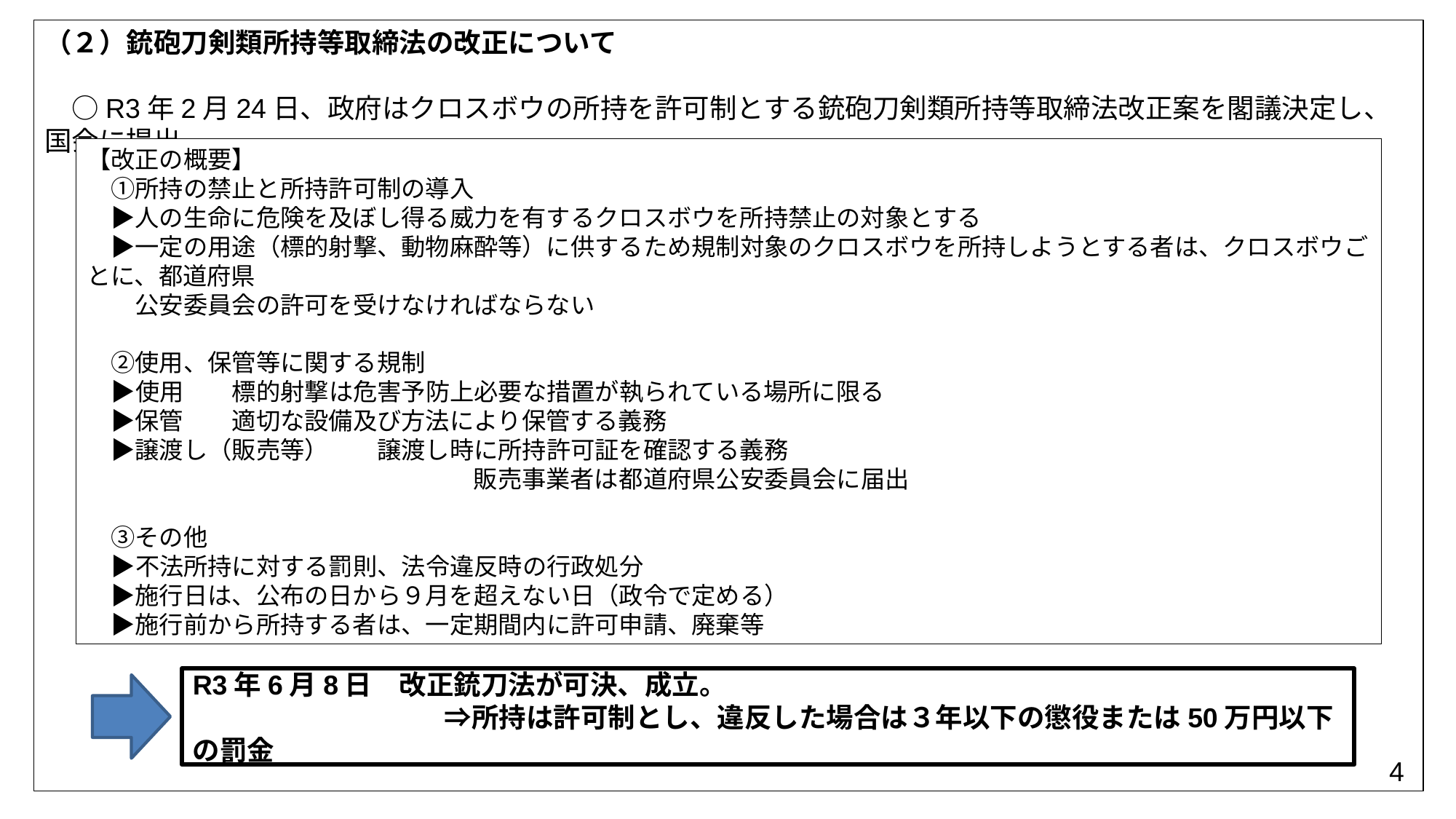

（２）銃砲刀剣類所持等取締法の改正について

　○R3年2月24日、政府はクロスボウの所持を許可制とする銃砲刀剣類所持等取締法改正案を閣議決定し、国会に提出。

【改正の概要】
　①所持の禁止と所持許可制の導入
　▶人の生命に危険を及ぼし得る威力を有するクロスボウを所持禁止の対象とする
　▶一定の用途（標的射撃、動物麻酔等）に供するため規制対象のクロスボウを所持しようとする者は、クロスボウごとに、都道府県
　　公安委員会の許可を受けなければならない

　②使用、保管等に関する規制
　▶使用　　標的射撃は危害予防上必要な措置が執られている場所に限る
　▶保管　　適切な設備及び方法により保管する義務
　▶譲渡し（販売等）　　譲渡し時に所持許可証を確認する義務
　　　　　　　　　　　　　　　　販売事業者は都道府県公安委員会に届出

　③その他
　▶不法所持に対する罰則、法令違反時の行政処分
　▶施行日は、公布の日から９月を超えない日（政令で定める）
　▶施行前から所持する者は、一定期間内に許可申請、廃棄等
R3年6月8日　改正銃刀法が可決、成立。
　　　　　　　　　 ⇒所持は許可制とし、違反した場合は３年以下の懲役または50万円以下の罰金

4